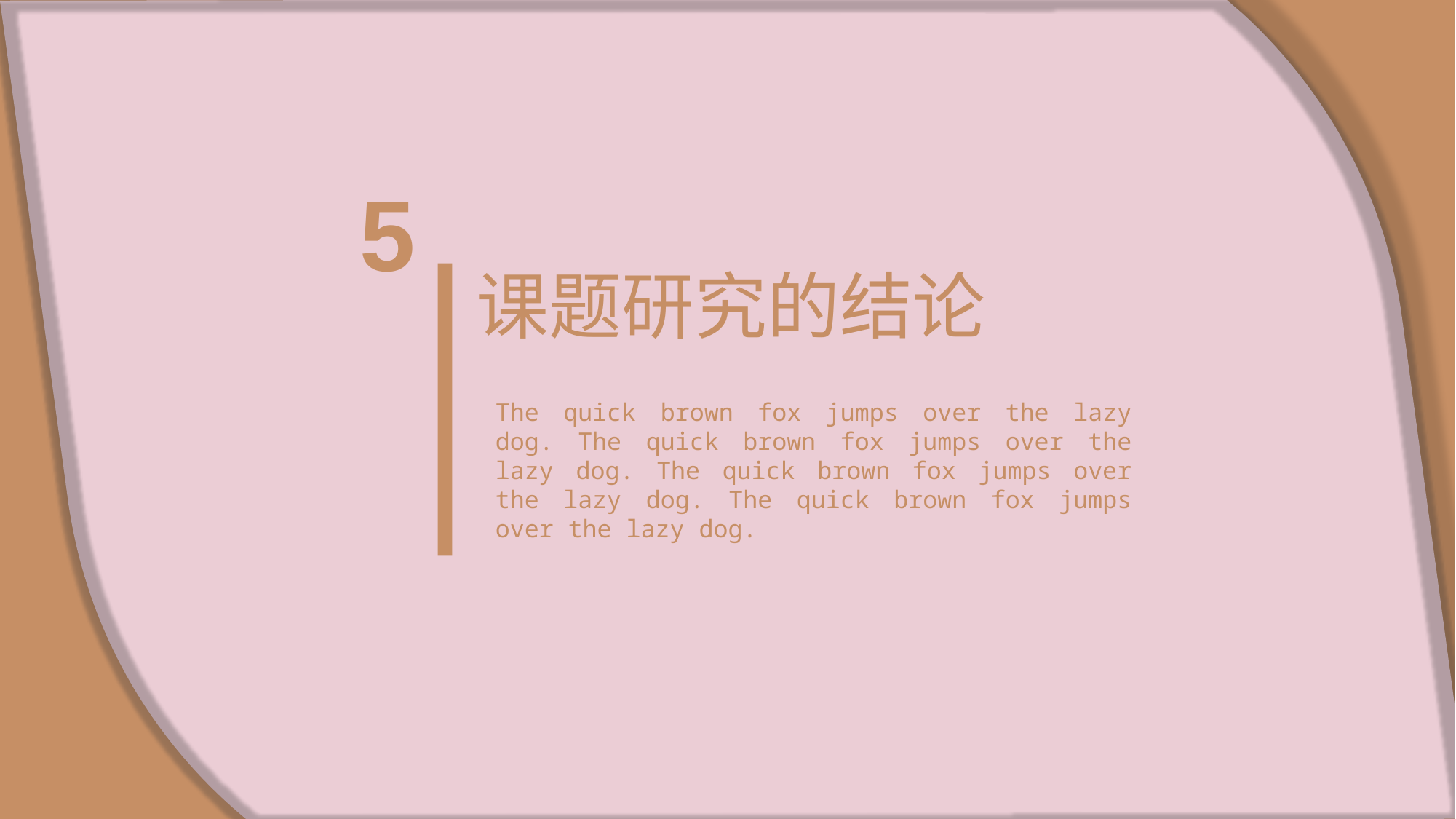

5
课题研究的结论

The quick brown fox jumps over the lazy dog. The quick brown fox jumps over the lazy dog. The quick brown fox jumps over the lazy dog. The quick brown fox jumps over the lazy dog.